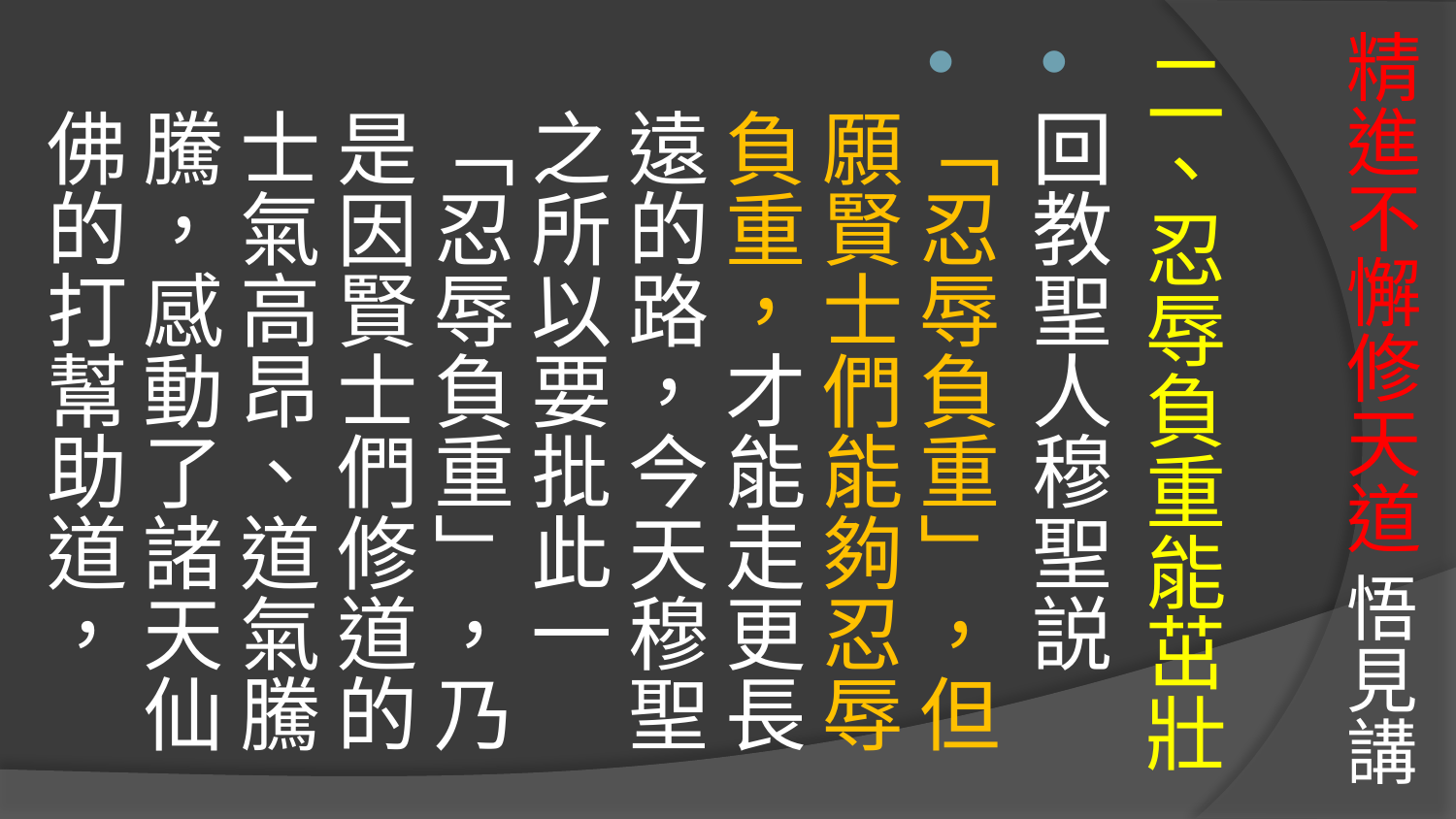

# 精進不懈修天道 悟見講
二、忍辱負重能茁壯
回教聖人穆聖説
「忍辱負重」，但願賢士們能夠忍辱負重，才能走更長遠的路，今天穆聖之所以要批此一「忍辱負重」，乃是因賢士們修道的士氣高昂、道氣騰騰，感動了諸天仙佛的打幫助道，